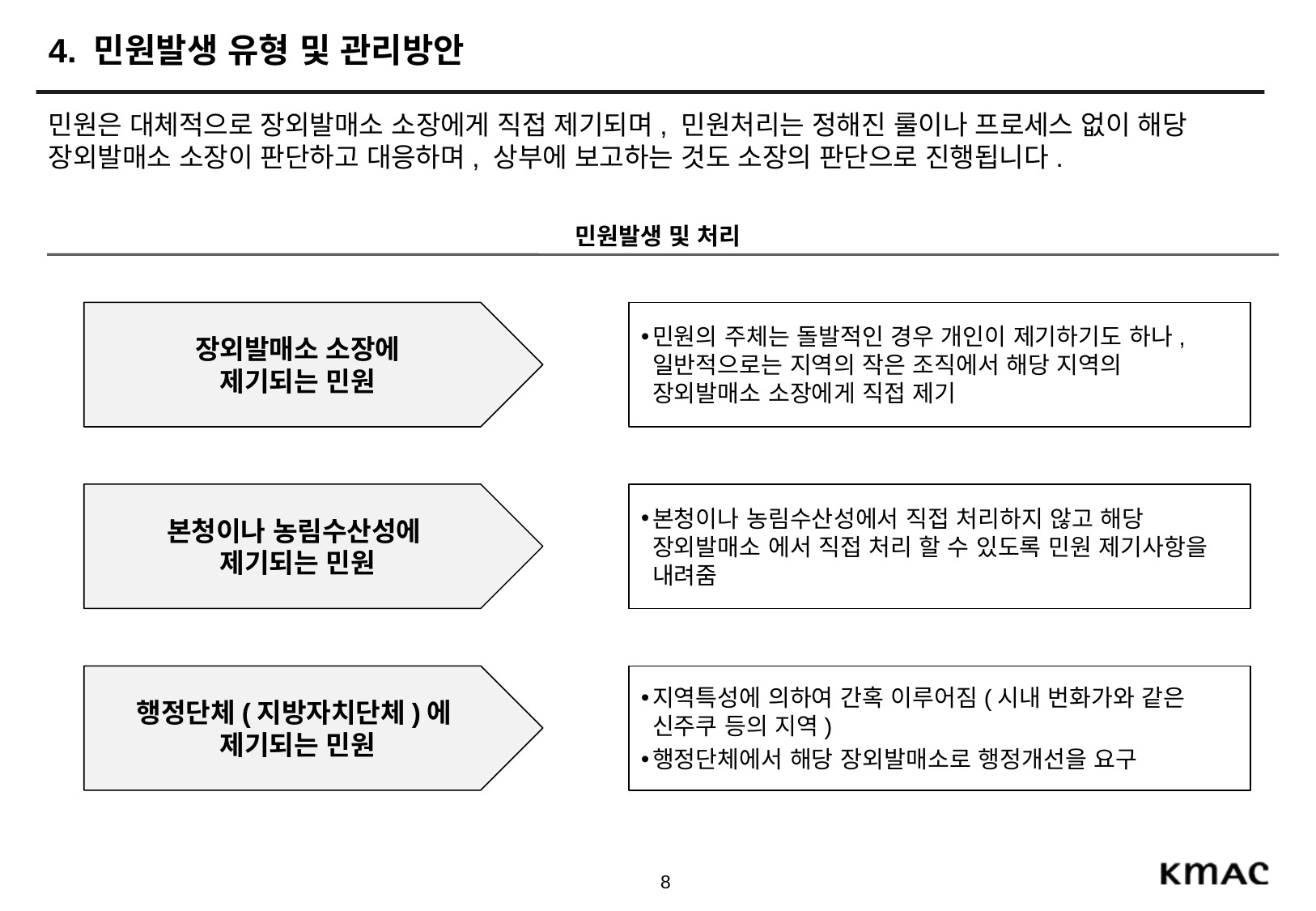

# 4. 민원발생 유형 및 관리방안
민원은 대체적으로 장외발매소 소장에게 직접 제기되며, 민원처리는 정해진 룰이나 프로세스 없이 해당 장외발매소 소장이 판단하고 대응하며, 상부에 보고하는 것도 소장의 판단으로 진행됩니다.

민원발생 및 처리

장외발매소 소장에
제기되는 민원
민원의 주체는 돌발적인 경우 개인이 제기하기도 하나, 일반적으로는 지역의 작은 조직에서 해당 지역의 장외발매소 소장에게 직접 제기
본청이나 농림수산성에
제기되는 민원
본청이나 농림수산성에서 직접 처리하지 않고 해당 장외발매소 에서 직접 처리 할 수 있도록 민원 제기사항을 내려줌
행정단체(지방자치단체)에
제기되는 민원
지역특성에 의하여 간혹 이루어짐(시내 번화가와 같은 신주쿠 등의 지역)
행정단체에서 해당 장외발매소로 행정개선을 요구